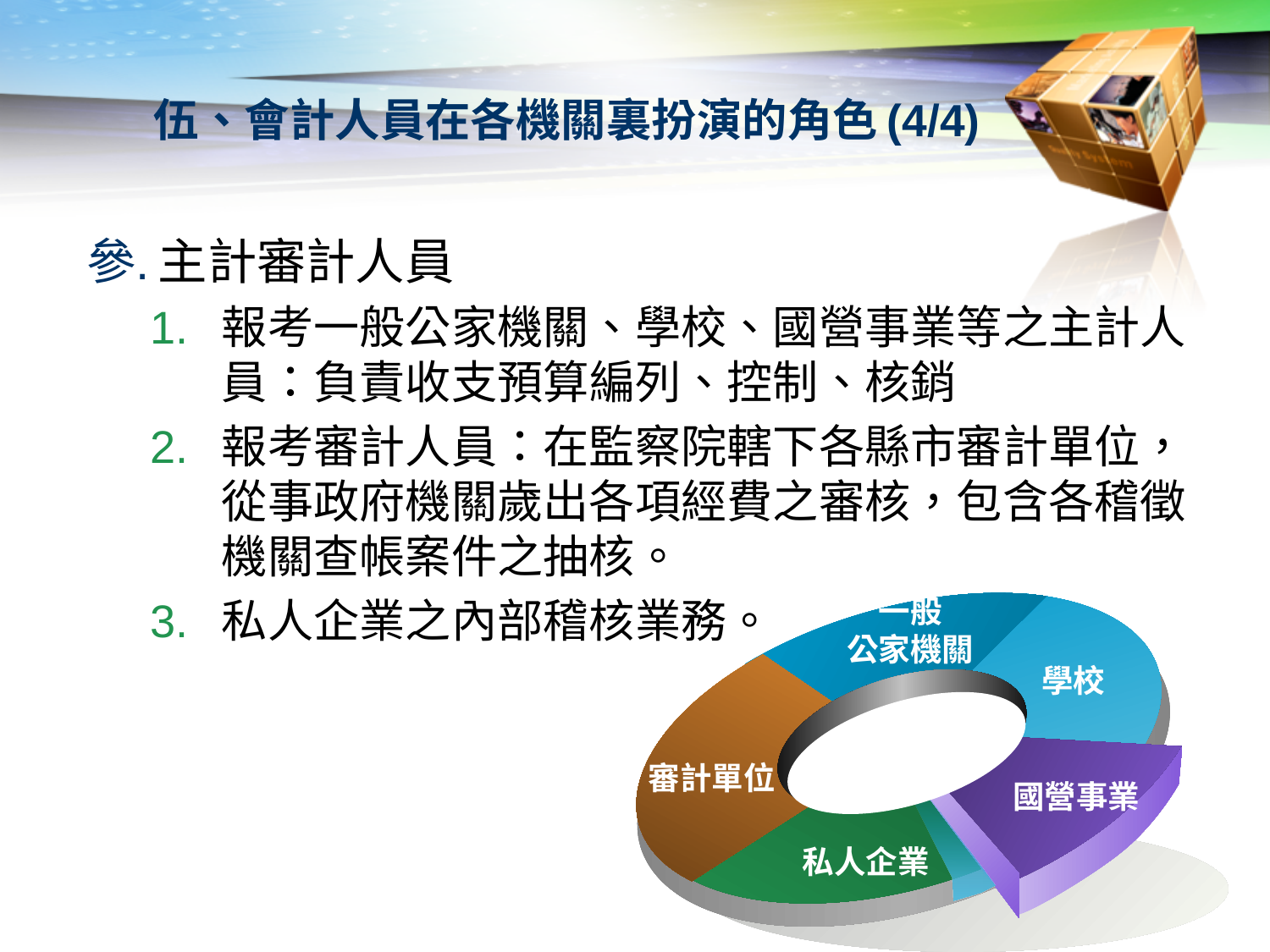

# 伍、會計人員在各機關裏扮演的角色(4/4)
主計審計人員
報考一般公家機關、學校、國營事業等之主計人員：負責收支預算編列、控制、核銷
報考審計人員：在監察院轄下各縣市審計單位，從事政府機關歲出各項經費之審核，包含各稽徵機關查帳案件之抽核。
私人企業之內部稽核業務。

一般
公家機關

學校

審計單位
國營事業

私人企業